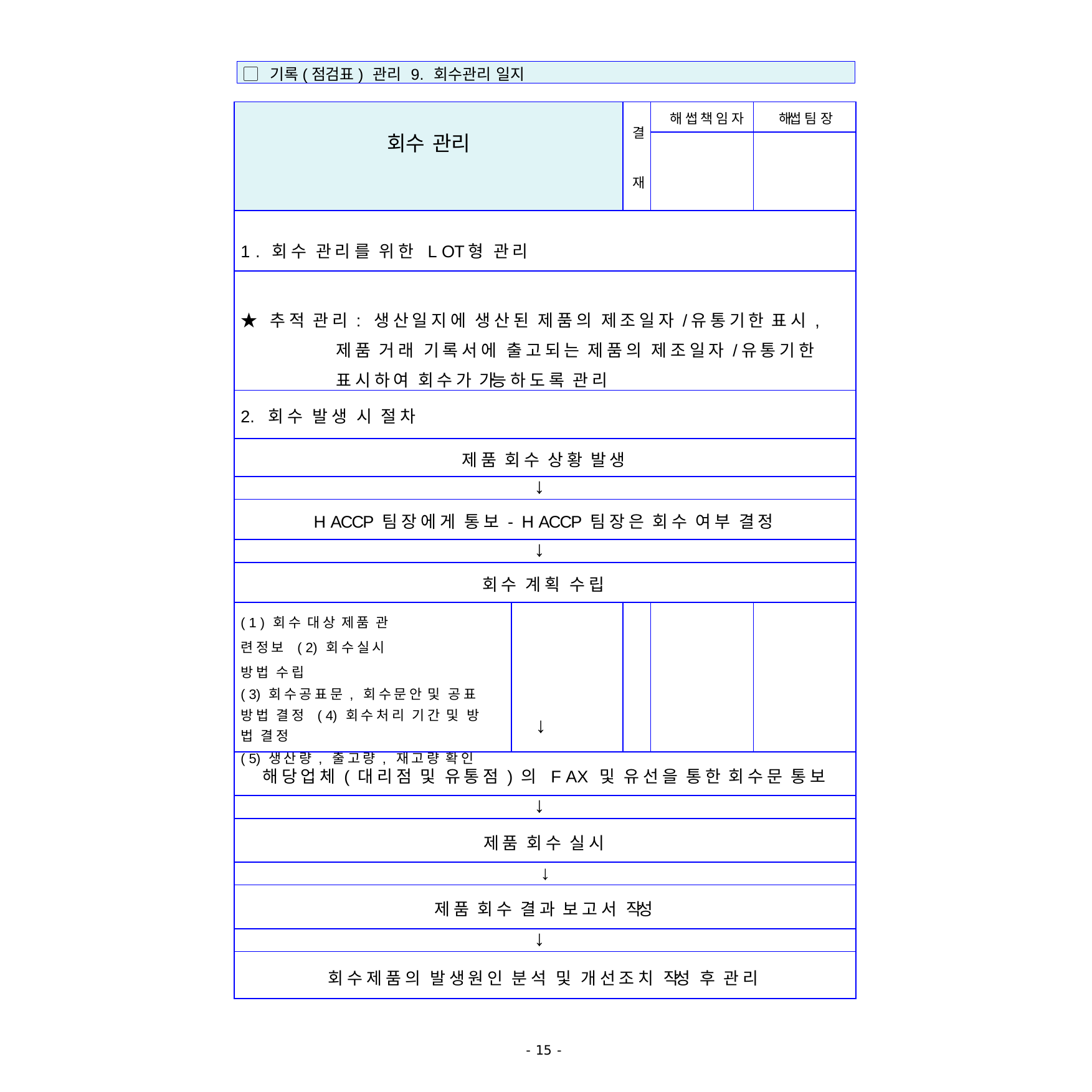

▢ 기록(점검표) 관리 9. 회수관리 일지
| 회수 관리 |  | 결 재 | 해 썹 책 임 자 | 해썹 팀 장 |
| --- | --- | --- | --- | --- |
|  |  |  |  |  |
| 1 . 회 수 관 리 를 위 한 L OT형 관 리 |  |  |  |  |
| ★ 추 적 관 리 : 생 산 일 지 에 생 산 된 제 품 의 제 조 일 자 /유 통 기 한 표 시 , 제 품 거 래 기 록 서 에 출 고 되 는 제 품 의 제 조 일 자 /유 통 기 한 표 시 하 여 회 수 가 가능 하 도 록 관 리 |  |  |  |  |
| 2. 회 수 발 생 시 절 차 |  |  |  |  |
| 제 품 회 수 상 황 발 생 |  |  |  |  |
| ↓ |  |  |  |  |
| H ACCP 팀 장 에 게 통 보 - H ACCP 팀 장 은 회 수 여 부 결 정 |  |  |  |  |
| ↓ |  |  |  |  |
| 회 수 계 획 수 립 |  |  |  |  |
| ( 1 ) 회 수 대 상 제 품 관 련 정 보 ( 2) 회 수 실 시 방 법 수 립 ( 3) 회 수 공 표 문 , 회 수 문 안 및 공 표 방 법 결 정 ( 4) 회 수 처 리 기 간 및 방 법 결 정 ( 5) 생 산 량 , 출 고 량 , 재 고 량 확 인 | ↓ |  |  |  |
| 해 당 업 체 ( 대 리 점 및 유 통 점 ) 의 F AX 및 유 선 을 통 한 회 수 문 통 보 |  |  |  |  |
| ↓ |  |  |  |  |
| 제 품 회 수 실 시 |  |  |  |  |
| ↓ |  |  |  |  |
| 제 품 회 수 결 과 보 고 서 작성 |  |  |  |  |
| ↓ |  |  |  |  |
| 회 수 제 품 의 발 생 원 인 분 석 및 개 선 조 치 작성 후 관 리 |  |  |  |  |
- 15 -